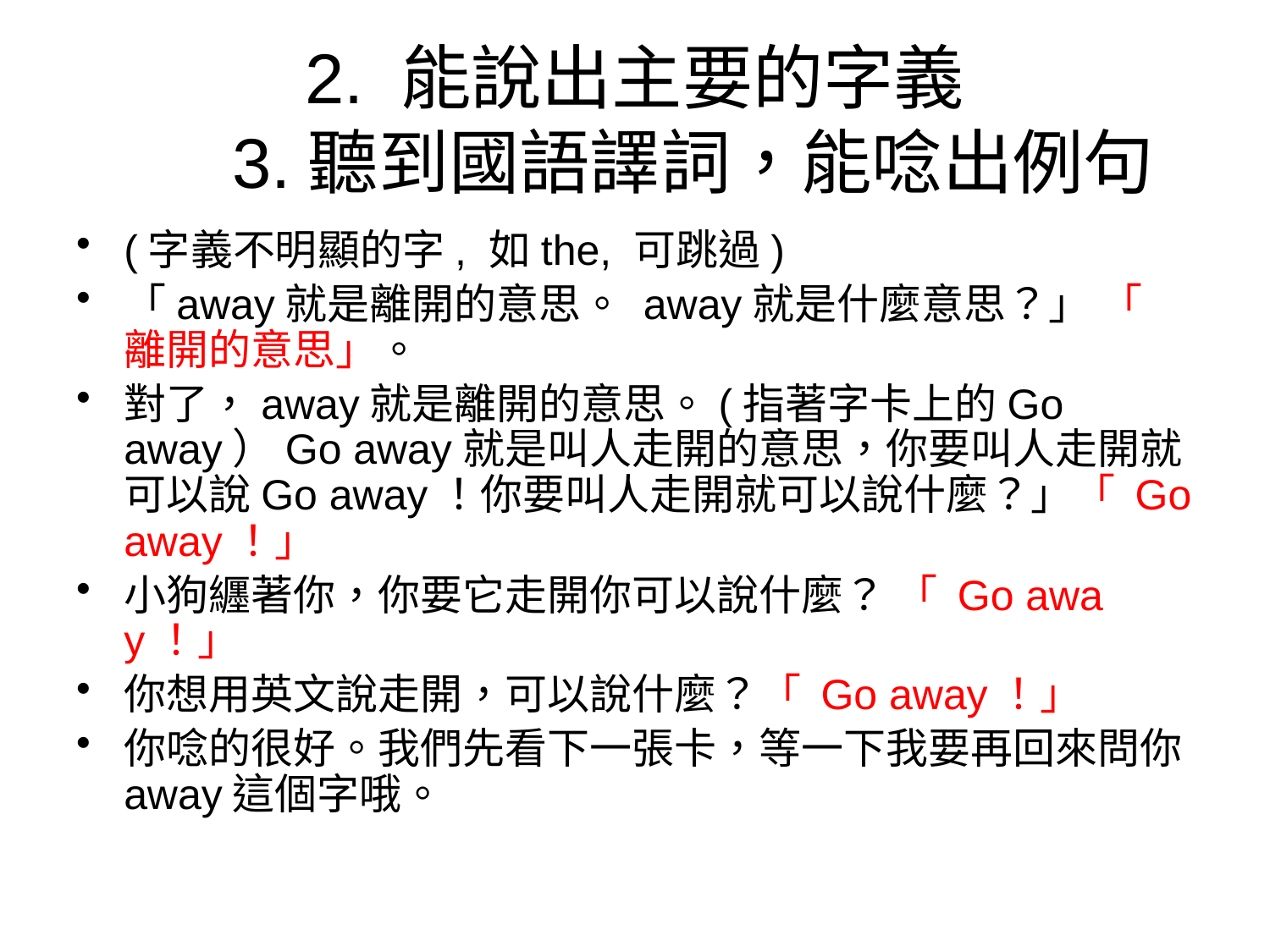

# 2. 能說出主要的字義 3.聽到國語譯詞，能唸出例句
(字義不明顯的字, 如the, 可跳過)
「away就是離開的意思。 away就是什麼意思？」 「 離開的意思」。
對了，away就是離開的意思。(指著字卡上的Go away）Go away就是叫人走開的意思，你要叫人走開就可以說Go away！你要叫人走開就可以說什麼？」「 Go away！」
小狗纒著你，你要它走開你可以說什麼？ 「 Go away！」
你想用英文說走開，可以說什麼？「 Go away！」
你唸的很好。我們先看下一張卡，等一下我要再回來問你away這個字哦。